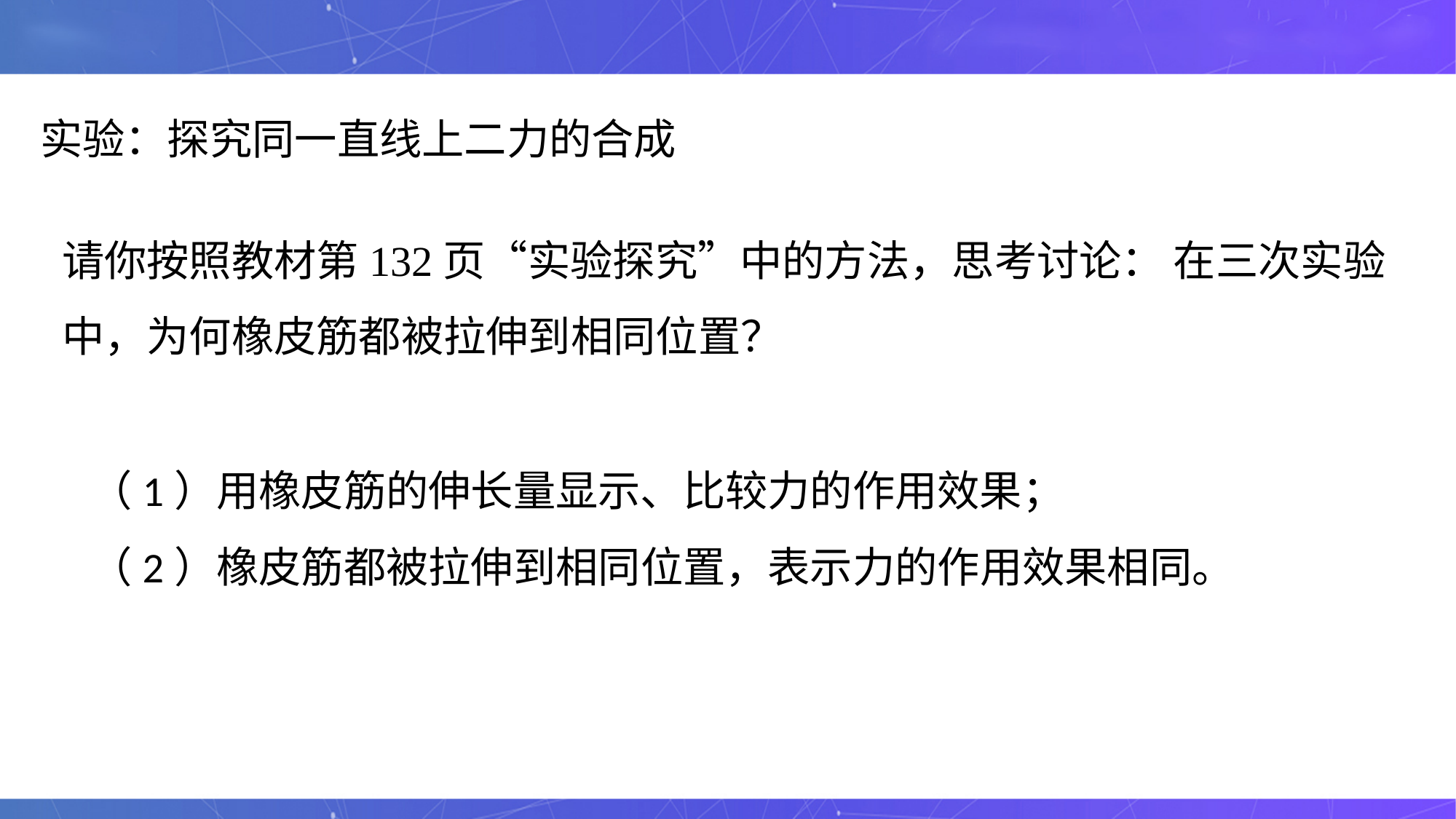

实验：探究同一直线上二力的合成
请你按照教材第132页“实验探究”中的方法，思考讨论： 在三次实验中，为何橡皮筋都被拉伸到相同位置？
（1）用橡皮筋的伸长量显示、比较力的作用效果；
（2）橡皮筋都被拉伸到相同位置，表示力的作用效果相同。